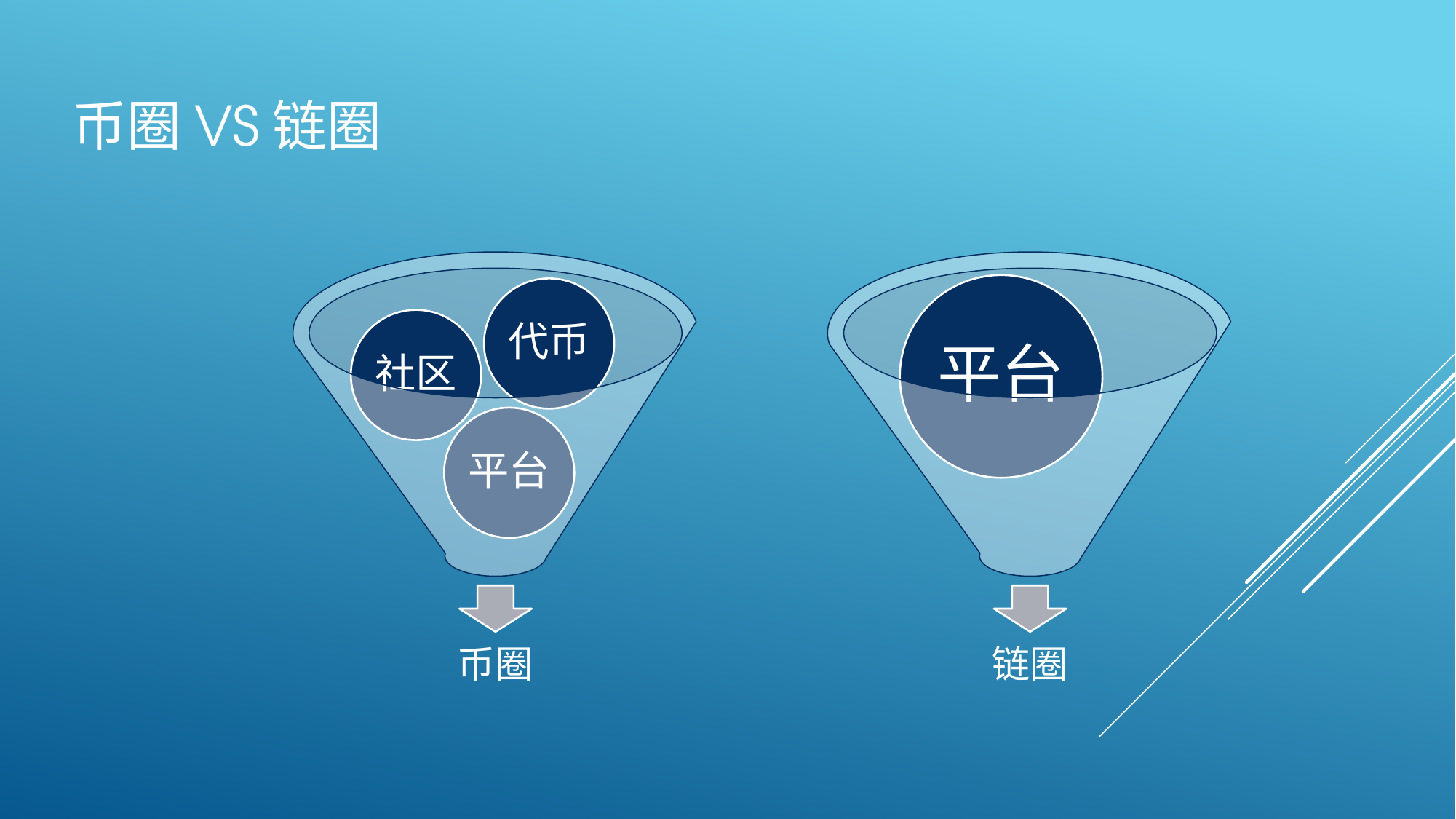

# 币圈vs链圈
币圈
平台
社区
代币
链圈
平台